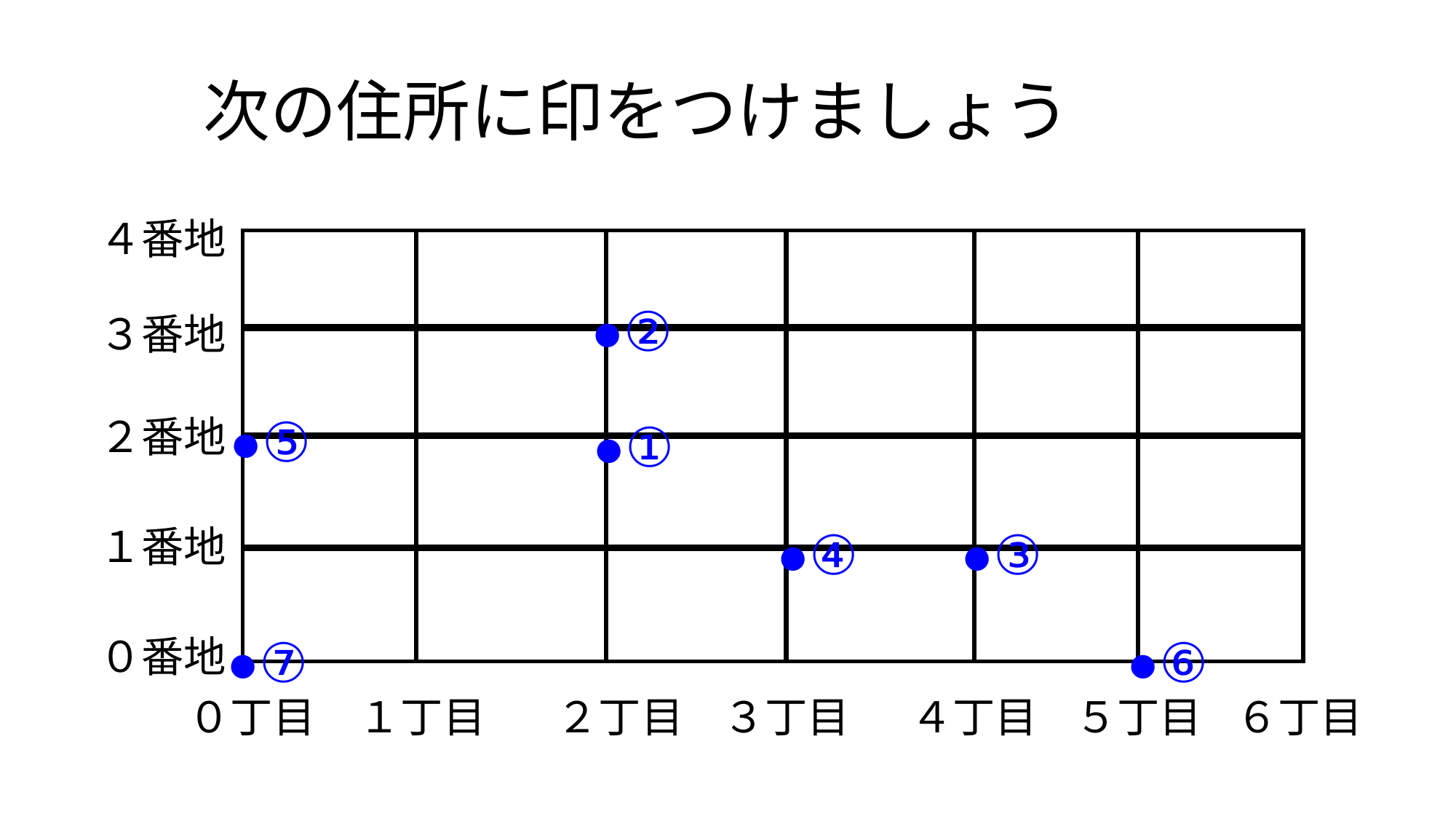

次の住所に印をつけましょう
４番地
|  |
| --- |
|  |
| --- |
●②
３番地
●⑤
２番地
●①
１番地
●④
●③
●⑦
●⑥
０番地
０丁目
１丁目
２丁目
３丁目
４丁目
５丁目
６丁目